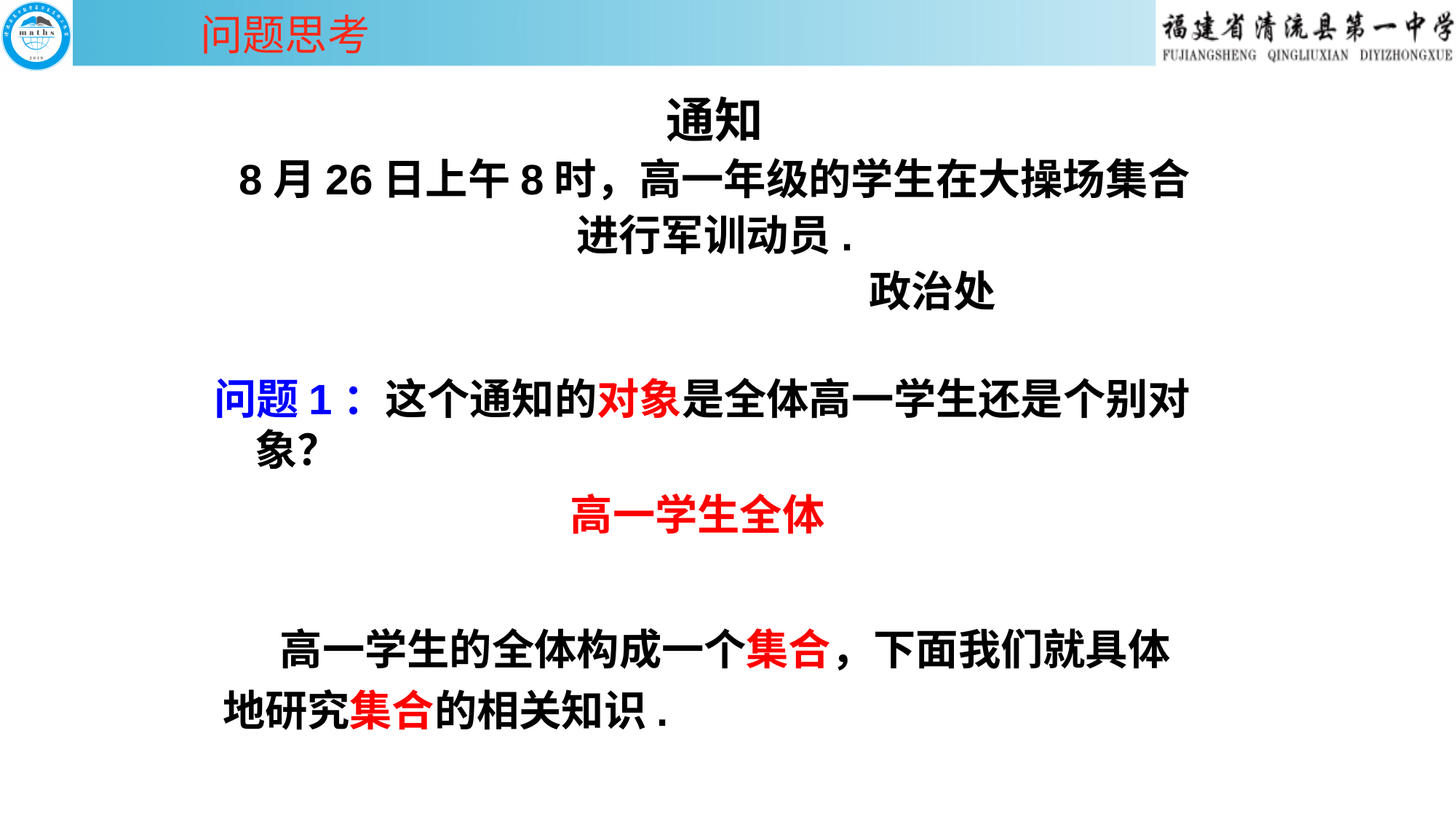

问题思考
通知
8月26日上午8时，高一年级的学生在大操场集合
进行军训动员.
                                    政治处
问题1：这个通知的对象是全体高一学生还是个别对象？
高一学生全体
    高一学生的全体构成一个集合，下面我们就具体地研究集合的相关知识.